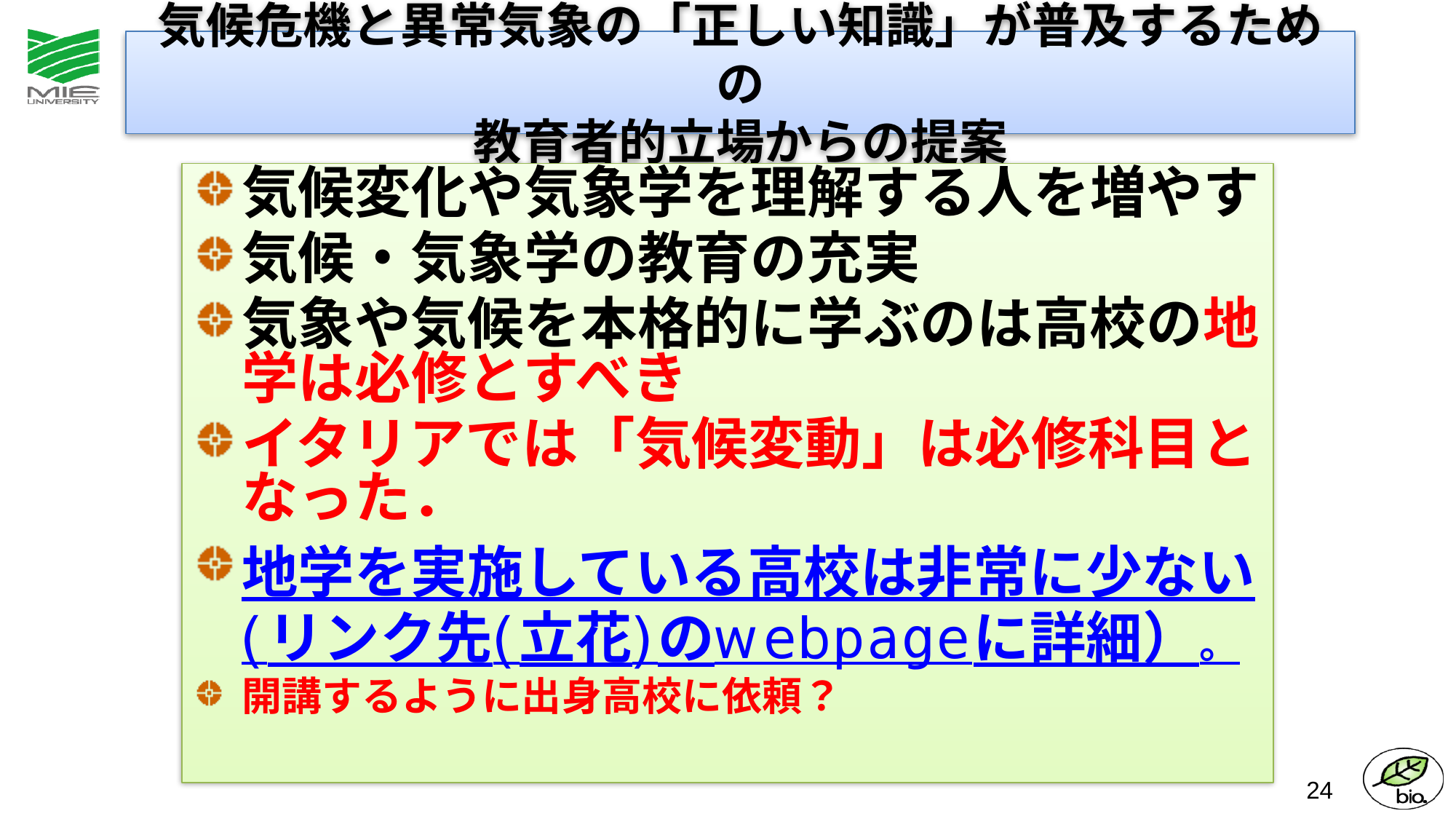

気候危機と異常気象の「正しい知識」が普及するための
教育者的立場からの提案
気候変化や気象学を理解する人を増やす
気候・気象学の教育の充実
気象や気候を本格的に学ぶのは高校の地学は必修とすべき
イタリアでは「気候変動」は必修科目となった．
地学を実施している高校は非常に少ない(リンク先(立花)のwebpageに詳細）。
開講するように出身高校に依頼？
24